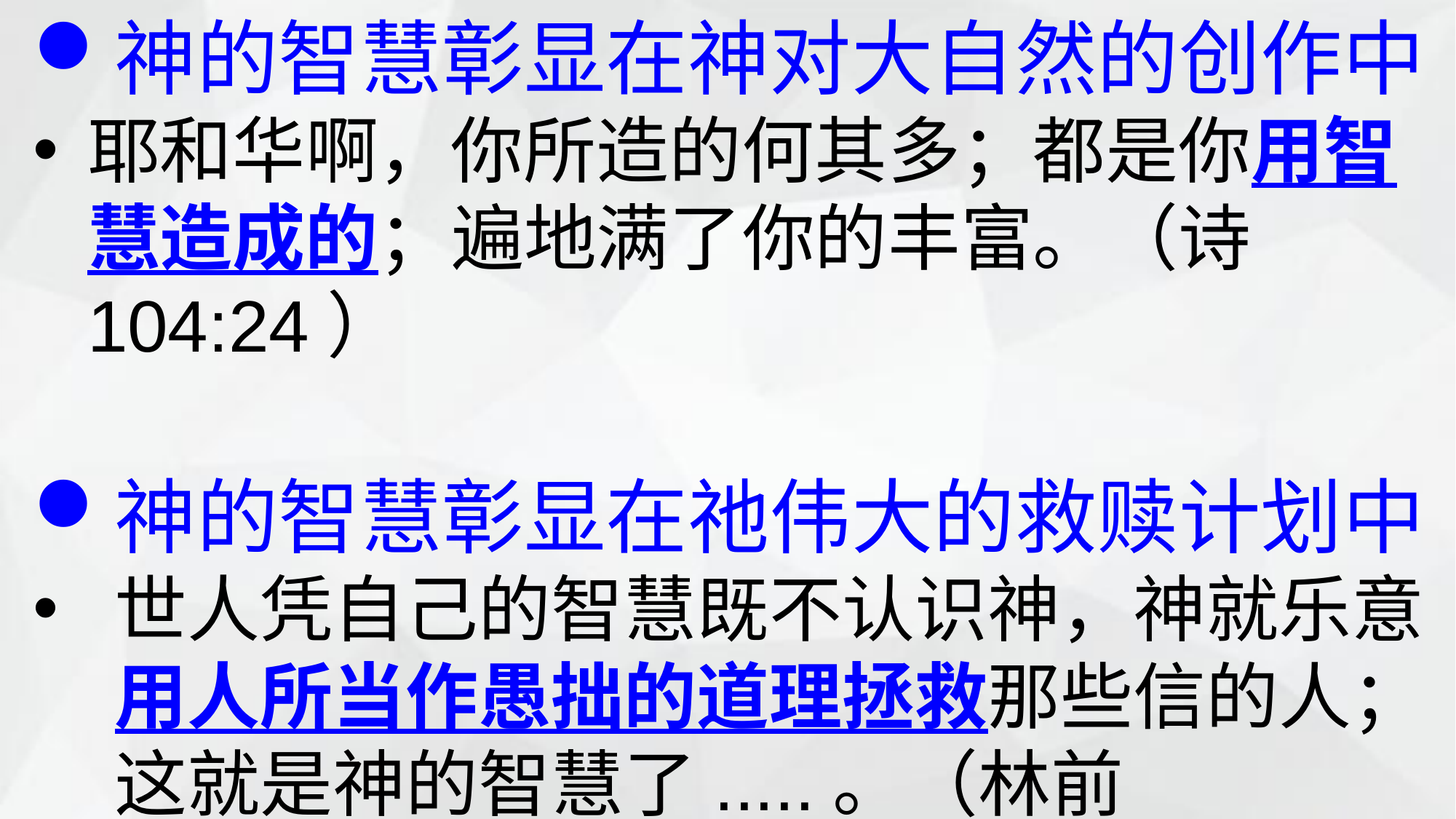

神的智慧彰显在神对大自然的创作中
耶和华啊，你所造的何其多；都是你用智慧造成的；遍地满了你的丰富。（诗104:24）

神的智慧彰显在祂伟大的救赎计划中
世人凭自己的智慧既不认识神，神就乐意用人所当作愚拙的道理拯救那些信的人；这就是神的智慧了.....。（林前1:21,27,29）

27